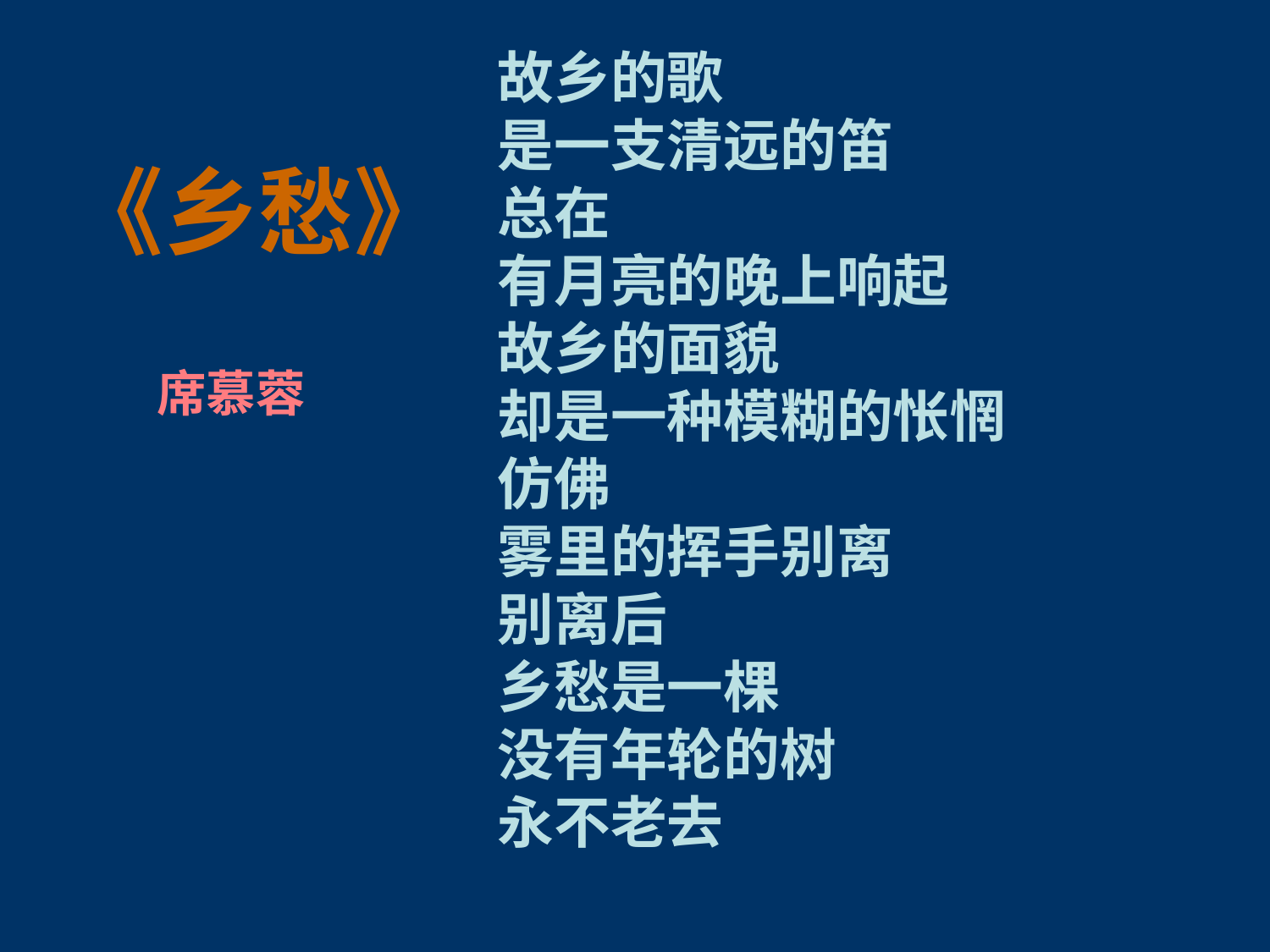

故乡的歌
是一支清远的笛
总在
有月亮的晚上响起
故乡的面貌
却是一种模糊的怅惘
仿佛
雾里的挥手别离
别离后
乡愁是一棵
没有年轮的树
永不老去
《乡愁》
席慕蓉